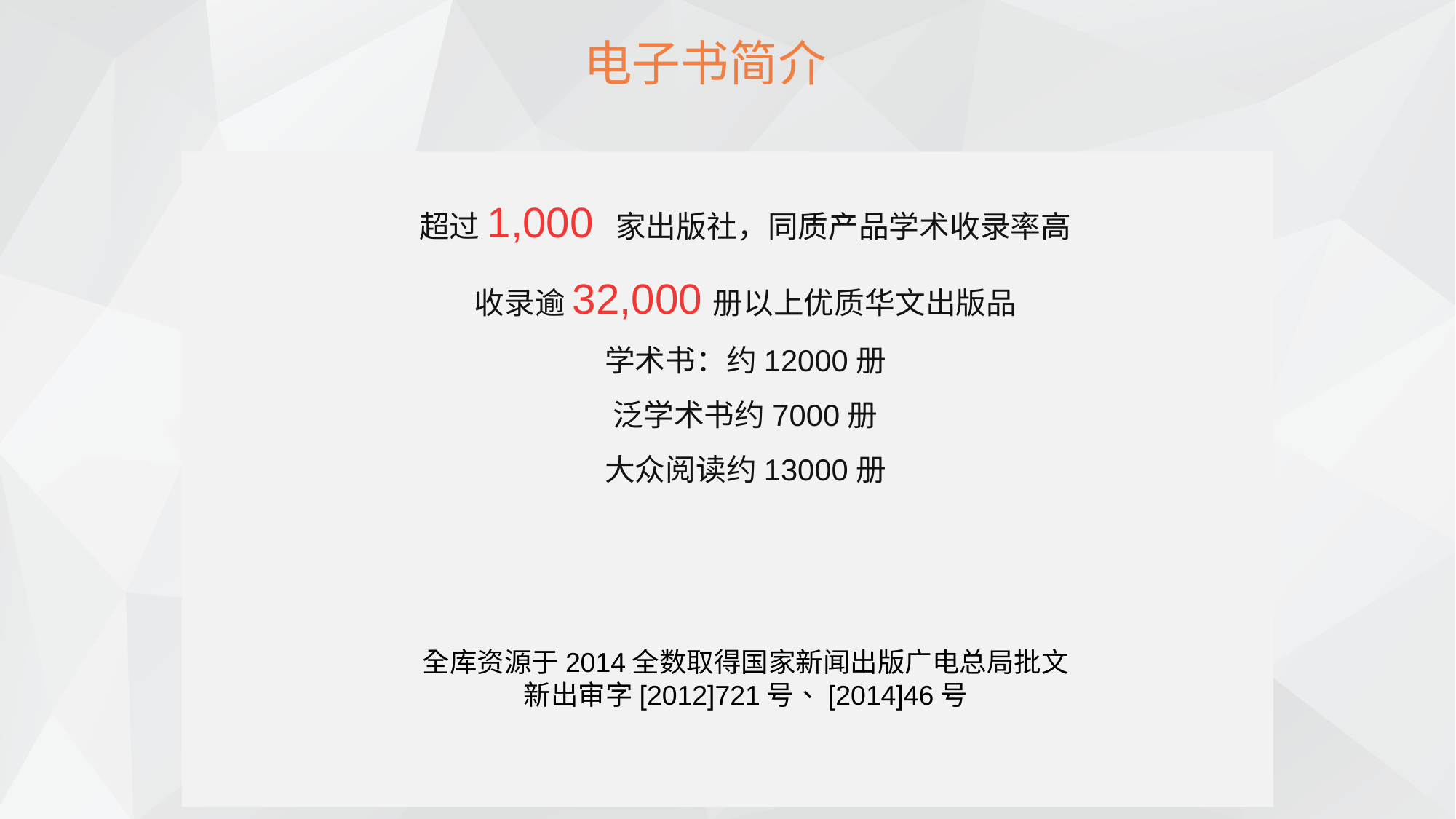

电子书简介

超过1,000 家出版社，同质产品学术收录率高
收录逾32,000册以上优质华文出版品
学术书：约12000册
泛学术书约7000册
大众阅读约13000册

44,496
68
10,403
6,429
全库资源于2014全数取得国家新闻出版广电总局批文
新出审字[2012]721号、[2014]46号